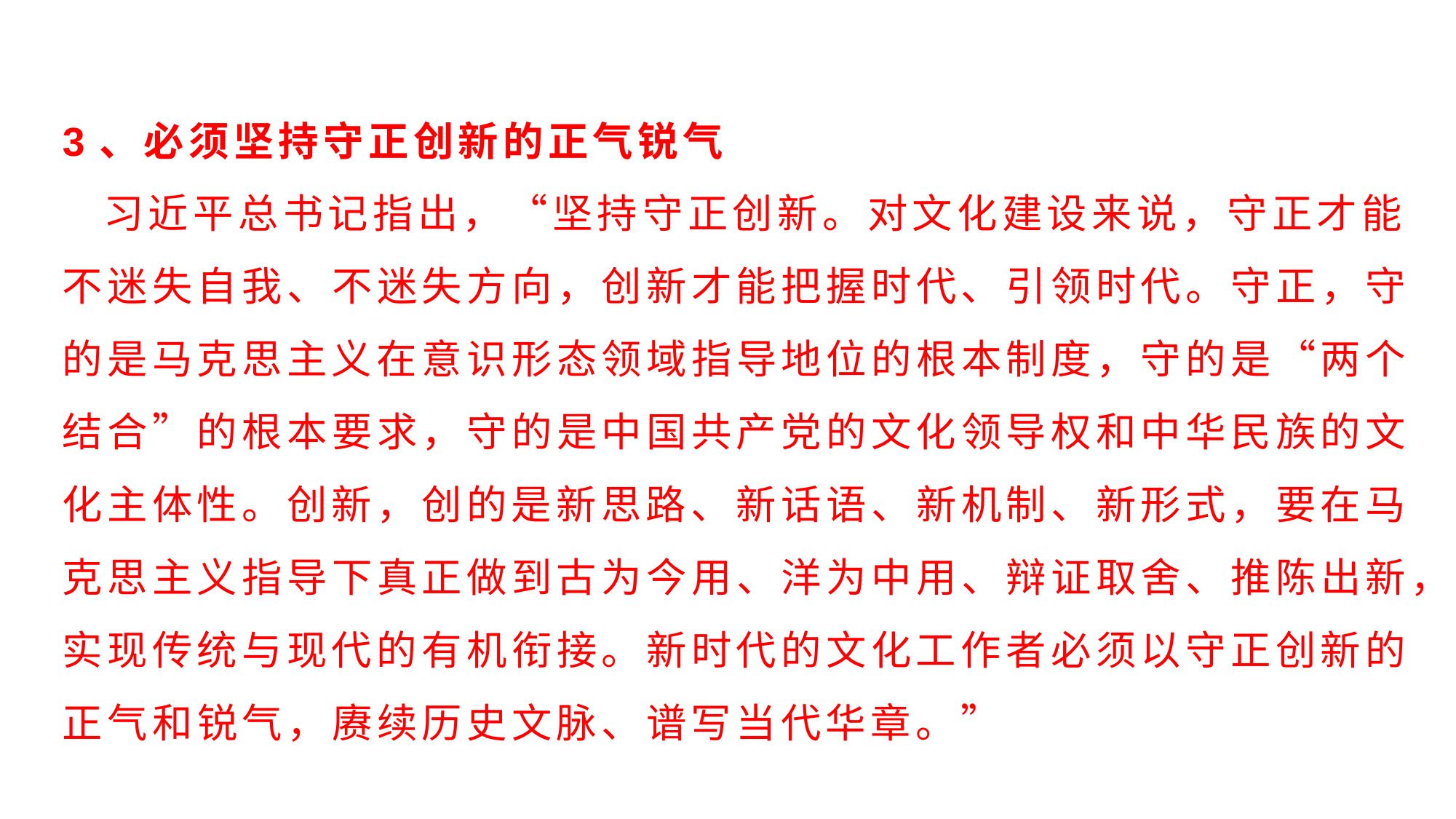

# 3、必须坚持守正创新的正气锐气 习近平总书记指出，“坚持守正创新。对文化建设来说，守正才能不迷失自我、不迷失方向，创新才能把握时代、引领时代。守正，守的是马克思主义在意识形态领域指导地位的根本制度，守的是“两个结合”的根本要求，守的是中国共产党的文化领导权和中华民族的文化主体性。创新，创的是新思路、新话语、新机制、新形式，要在马克思主义指导下真正做到古为今用、洋为中用、辩证取舍、推陈出新，实现传统与现代的有机衔接。新时代的文化工作者必须以守正创新的正气和锐气，赓续历史文脉、谱写当代华章。”